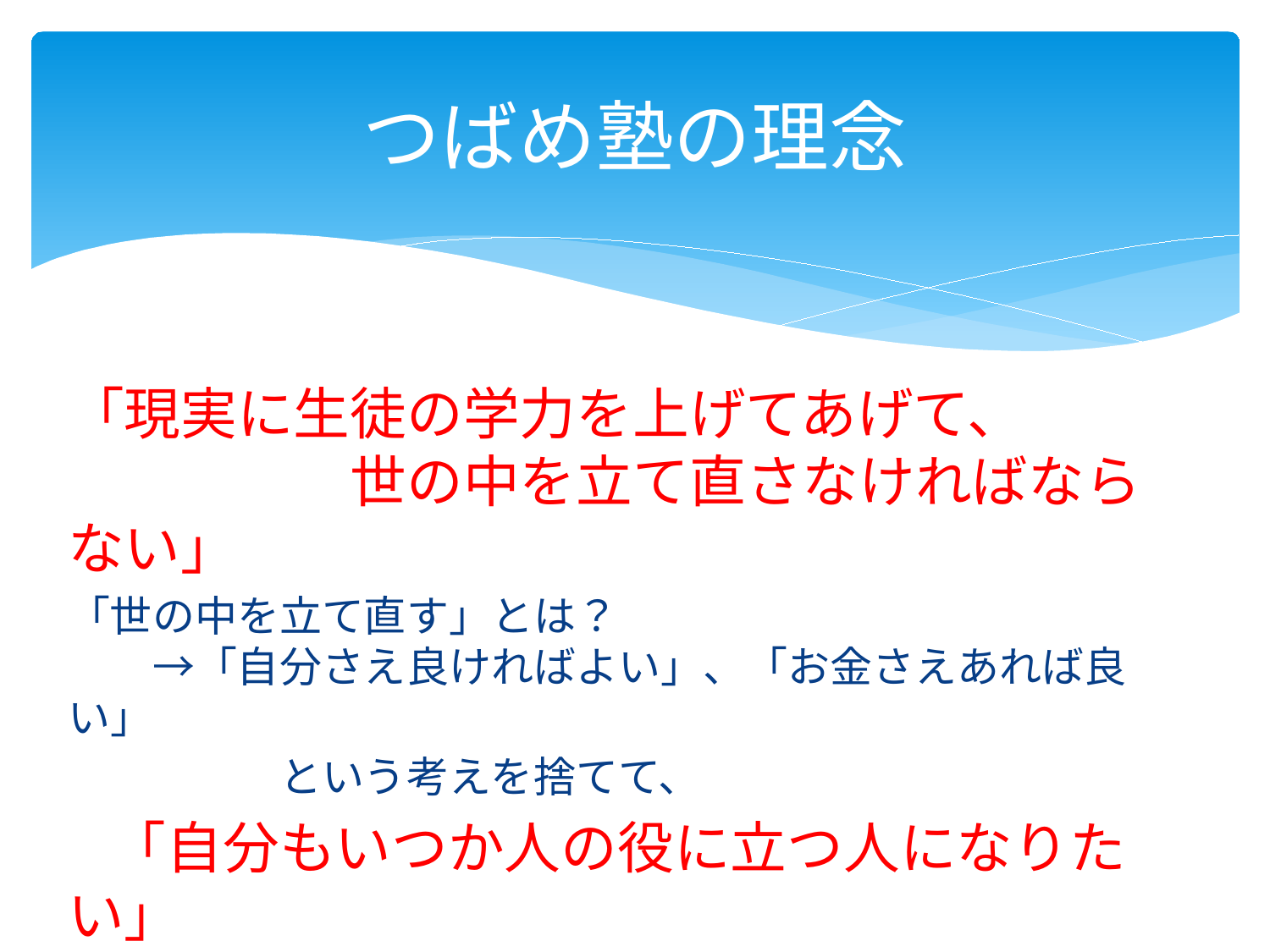

# つばめ塾の理念
「現実に生徒の学力を上げてあげて、
　　　　　世の中を立て直さなければならない」
「世の中を立て直す」とは？
　　→「自分さえ良ければよい」、「お金さえあれば良い」
　　　　　という考えを捨てて、
　「自分もいつか人の役に立つ人になりたい」
　　と考える人材を育てること